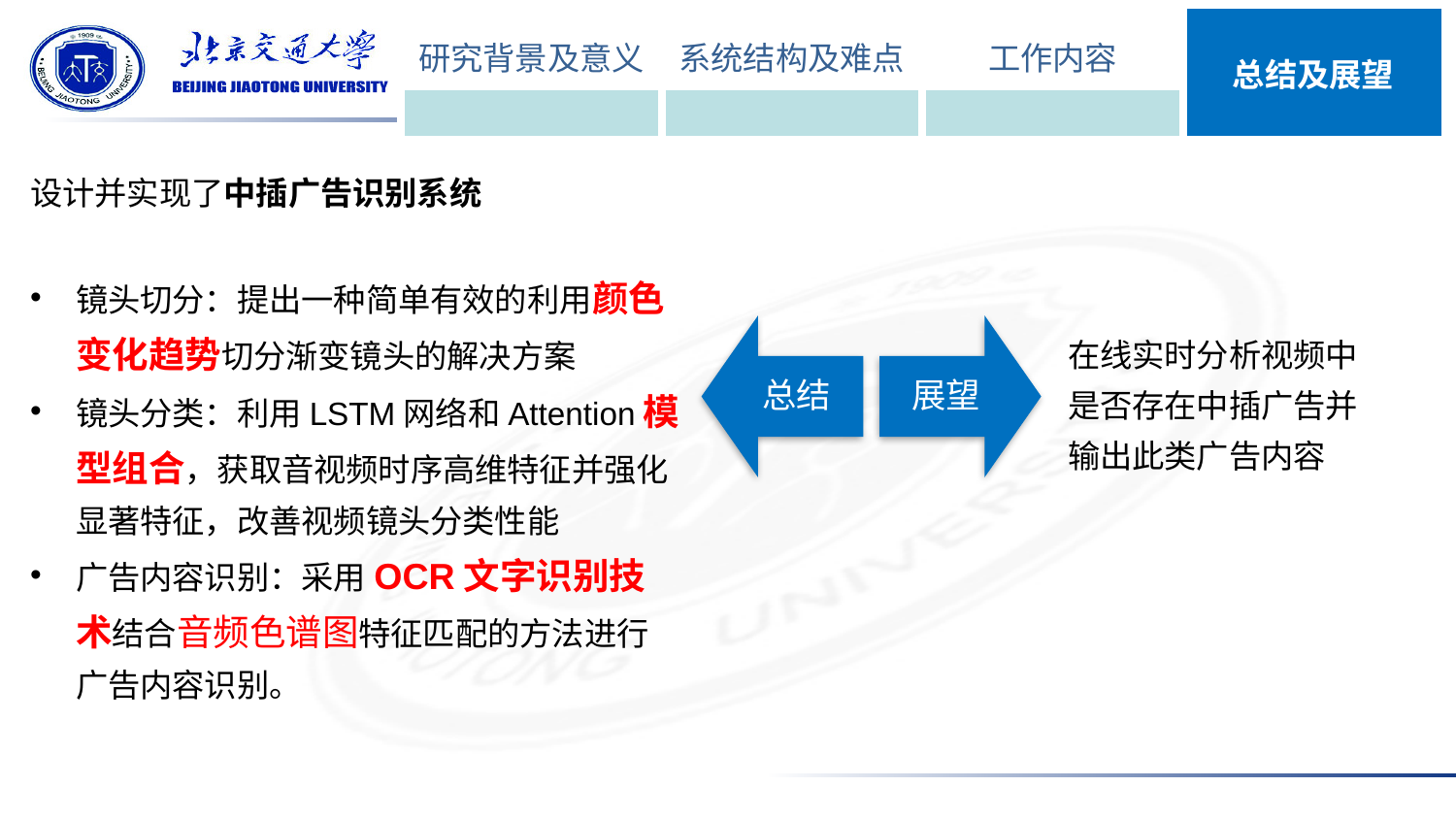

| 研究背景及意义 | 系统结构及难点 | 工作内容 | 总结及展望 |
| --- | --- | --- | --- |
|  |  |  |  |
设计并实现了中插广告识别系统

镜头切分：提出一种简单有效的利用颜色变化趋势切分渐变镜头的解决方案
镜头分类：利用LSTM网络和Attention模型组合，获取音视频时序高维特征并强化显著特征，改善视频镜头分类性能
广告内容识别：采用OCR文字识别技术结合音频色谱图特征匹配的方法进行广告内容识别。
总结
展望
在线实时分析视频中是否存在中插广告并输出此类广告内容